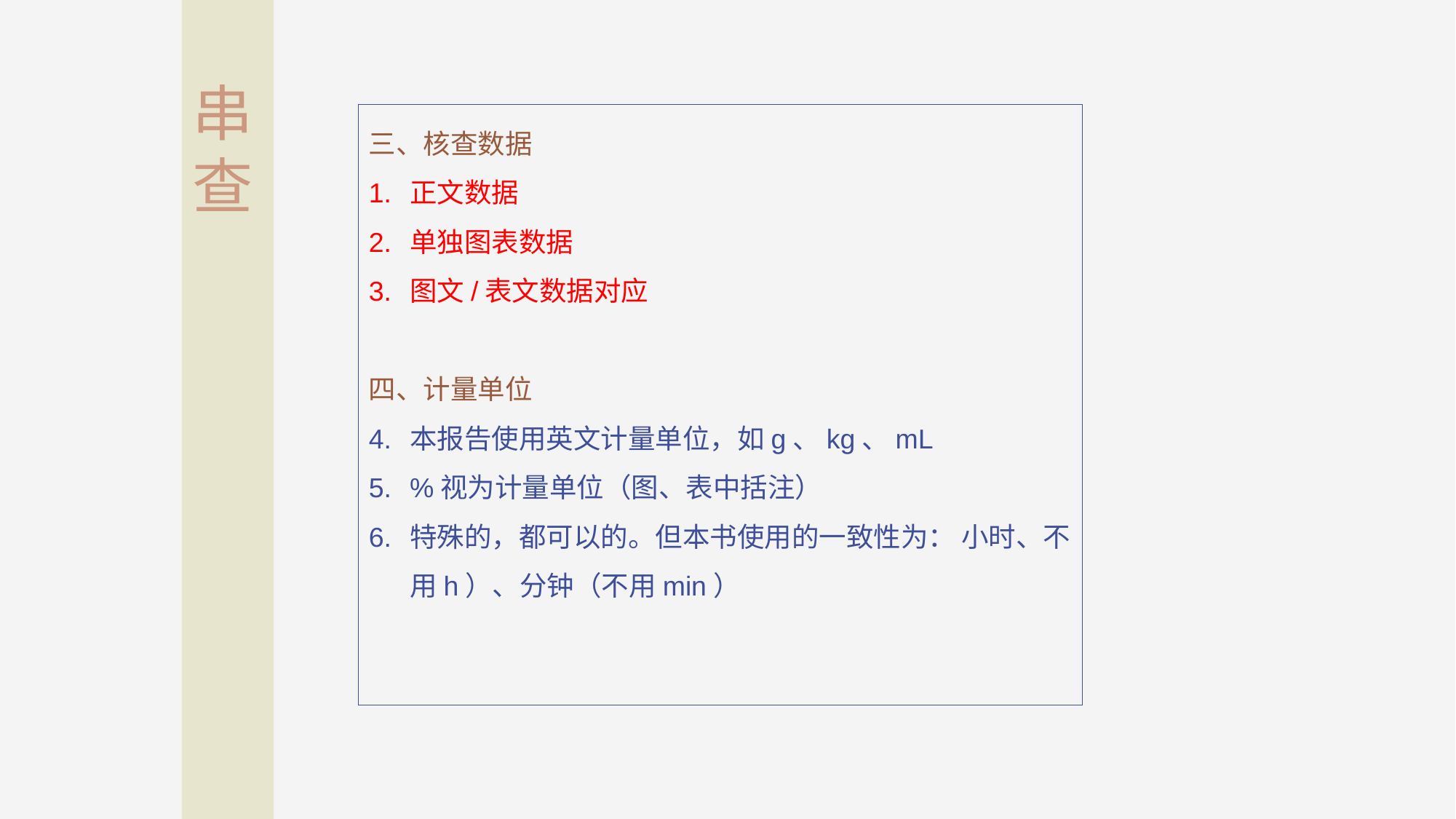

串查
三、核查数据
正文数据
单独图表数据
图文/表文数据对应

四、计量单位
本报告使用英文计量单位，如g、kg、mL
%视为计量单位（图、表中括注）
特殊的，都可以的。但本书使用的一致性为： 小时、不用h）、分钟（不用min）